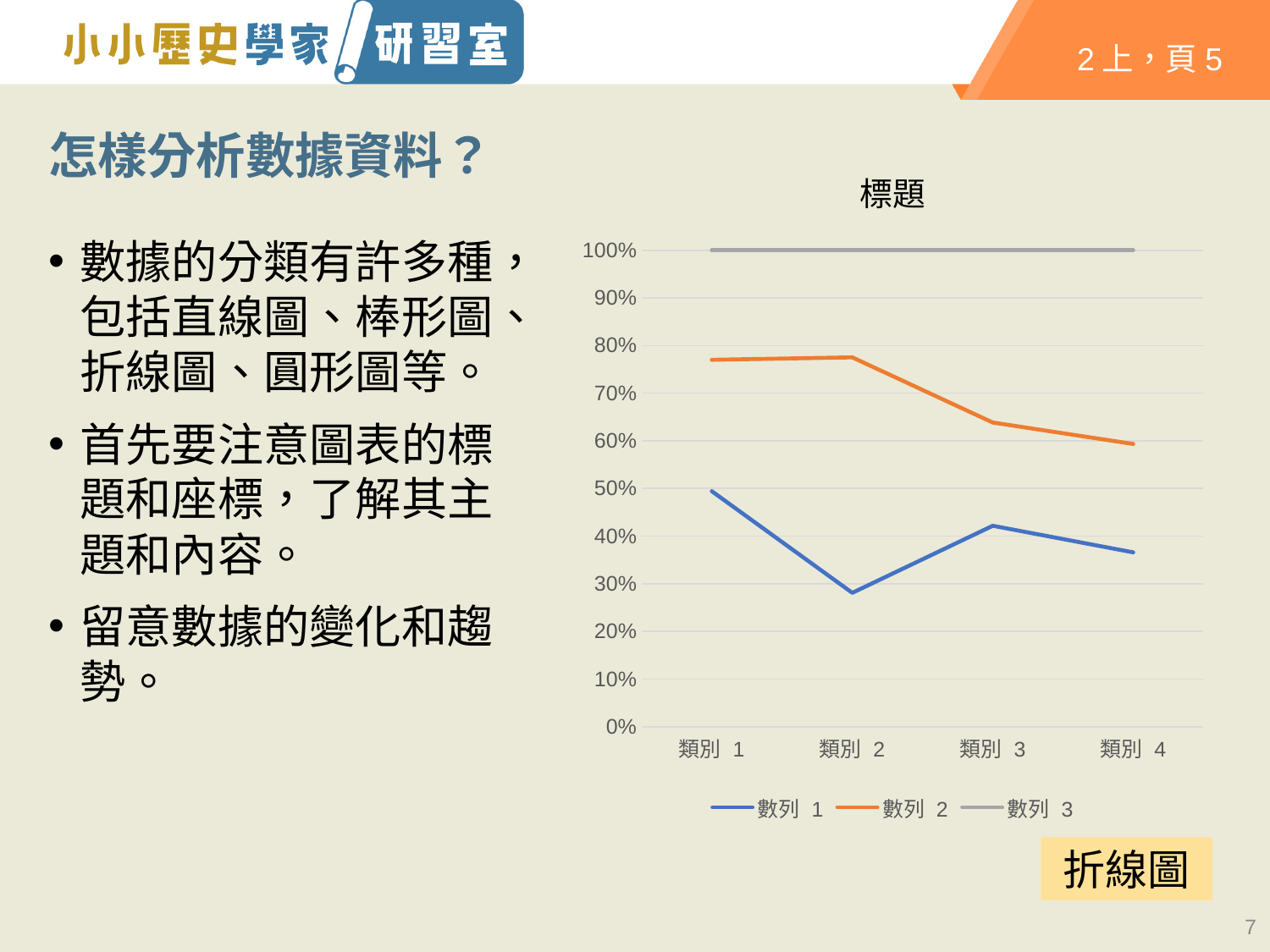

2上，頁5
怎樣分析數據資料？

### Chart: 標題

| Category | 數列 1 | 數列 2 | 數列 3 |
|---|---|---|---|
| 類別 1 | 4.3 | 2.4 | 2.0 |
| 類別 2 | 2.5 | 4.4 | 2.0 |
| 類別 3 | 3.5 | 1.8 | 3.0 |
| 類別 4 | 4.5 | 2.8 | 5.0 |
折線圖
數據的分類有許多種，包括直線圖、棒形圖、折線圖、圓形圖等。
首先要注意圖表的標題和座標，了解其主題和內容。
留意數據的變化和趨勢。
7